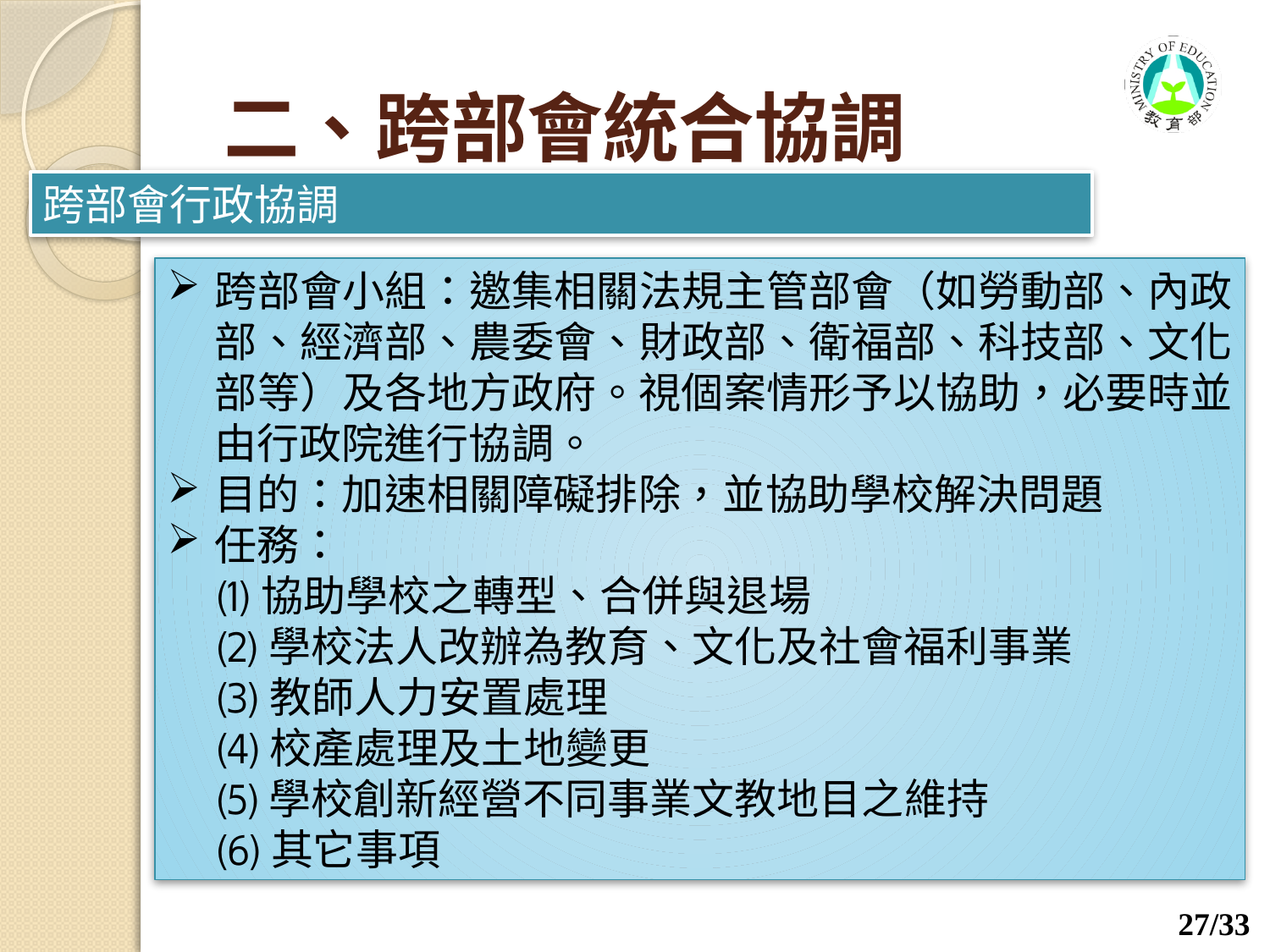

# 二、跨部會統合協調
跨部會行政協調
跨部會小組：邀集相關法規主管部會（如勞動部、內政部、經濟部、農委會、財政部、衛福部、科技部、文化部等）及各地方政府。視個案情形予以協助，必要時並由行政院進行協調。
目的：加速相關障礙排除，並協助學校解決問題
任務：
(1)協助學校之轉型、合併與退場
(2)學校法人改辦為教育、文化及社會福利事業
(3)教師人力安置處理
(4)校產處理及土地變更
(5)學校創新經營不同事業文教地目之維持
(6)其它事項